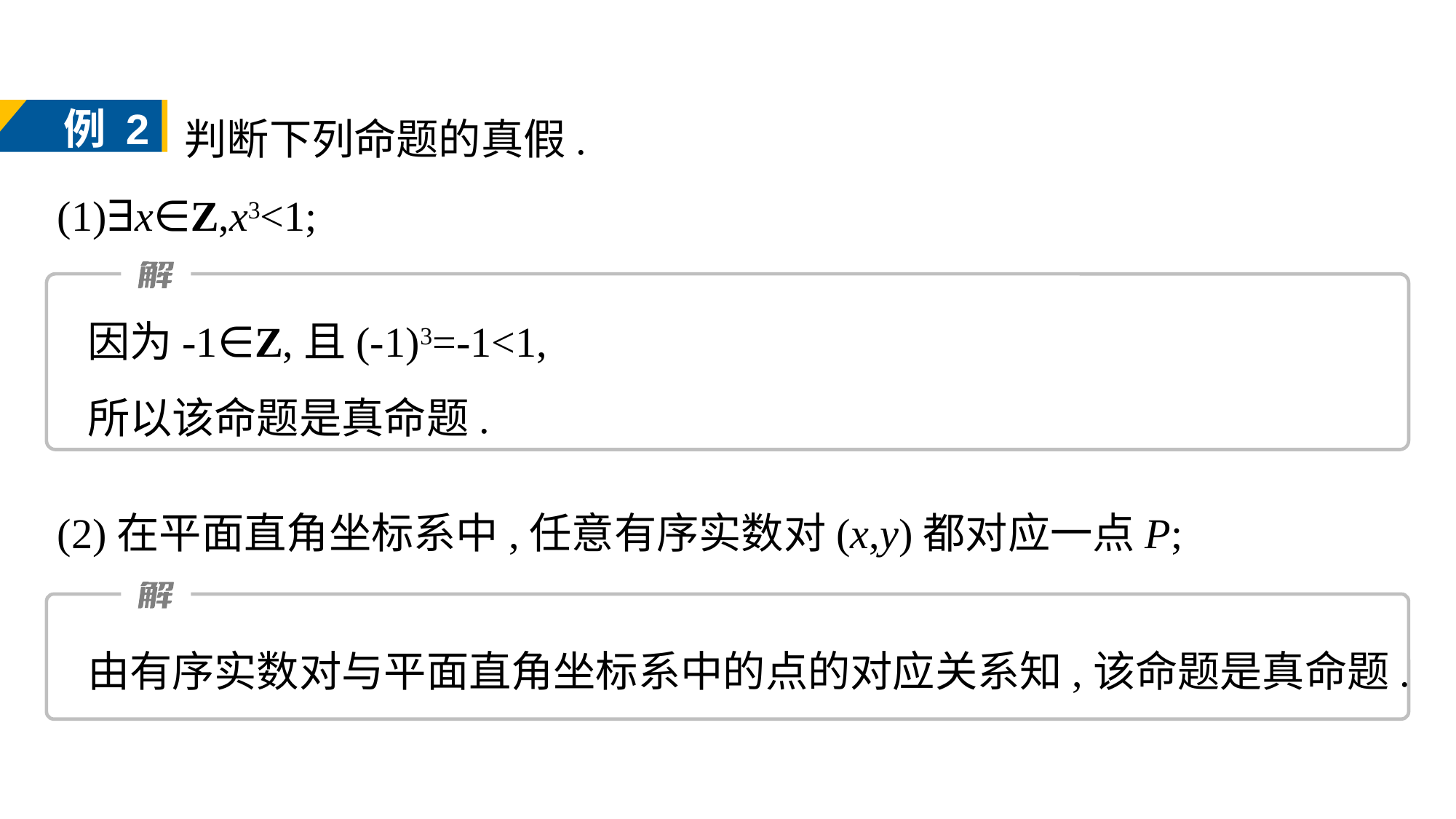

判断下列命题的真假.
(1)∃x∈Z,x3<1;
例 2

因为-1∈Z,且(-1)3=-1<1,
所以该命题是真命题.
(2)在平面直角坐标系中,任意有序实数对(x,y)都对应一点P;

由有序实数对与平面直角坐标系中的点的对应关系知,该命题是真命题.